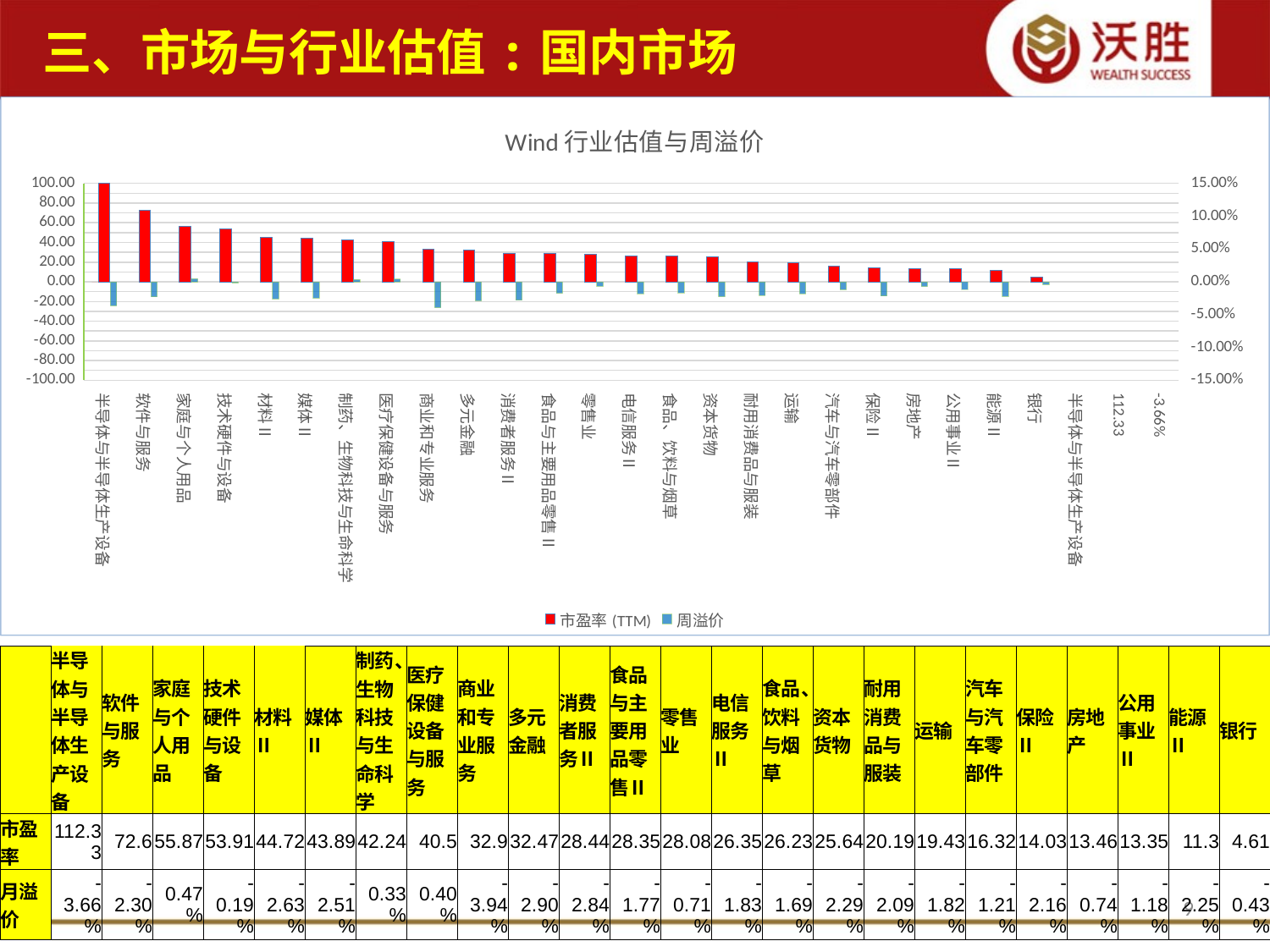

三、市场与行业估值:国内市场

[unsupported chart]

|  | 半导体与半导体生产设备 | 软件与服务 | 家庭与个人用品 | 技术硬件与设备 | 材料Ⅱ | 媒体Ⅱ | 制药、生物科技与生命科学 | 医疗保健设备与服务 | 商业和专业服务 | 多元金融 | 消费者服务Ⅱ | 食品与主要用品零售Ⅱ | 零售业 | 电信服务Ⅱ | 食品、饮料与烟草 | 资本货物 | 耐用消费品与服装 | 运输 | 汽车与汽车零部件 | 保险Ⅱ | 房地产 | 公用事业Ⅱ | 能源Ⅱ | 银行 |
| --- | --- | --- | --- | --- | --- | --- | --- | --- | --- | --- | --- | --- | --- | --- | --- | --- | --- | --- | --- | --- | --- | --- | --- | --- |
| 市盈率 | 112.33 | 72.6 | 55.87 | 53.91 | 44.72 | 43.89 | 42.24 | 40.5 | 32.9 | 32.47 | 28.44 | 28.35 | 28.08 | 26.35 | 26.23 | 25.64 | 20.19 | 19.43 | 16.32 | 14.03 | 13.46 | 13.35 | 11.3 | 4.61 |
| 月溢价 | -3.66% | -2.30% | 0.47% | -0.19% | -2.63% | -2.51% | 0.33% | 0.40% | -3.94% | -2.90% | -2.84% | -1.77% | -0.71% | -1.83% | -1.69% | -2.29% | -2.09% | -1.82% | -1.21% | -2.16% | -0.74% | -1.18% | -2.25% | -0.43% |
9